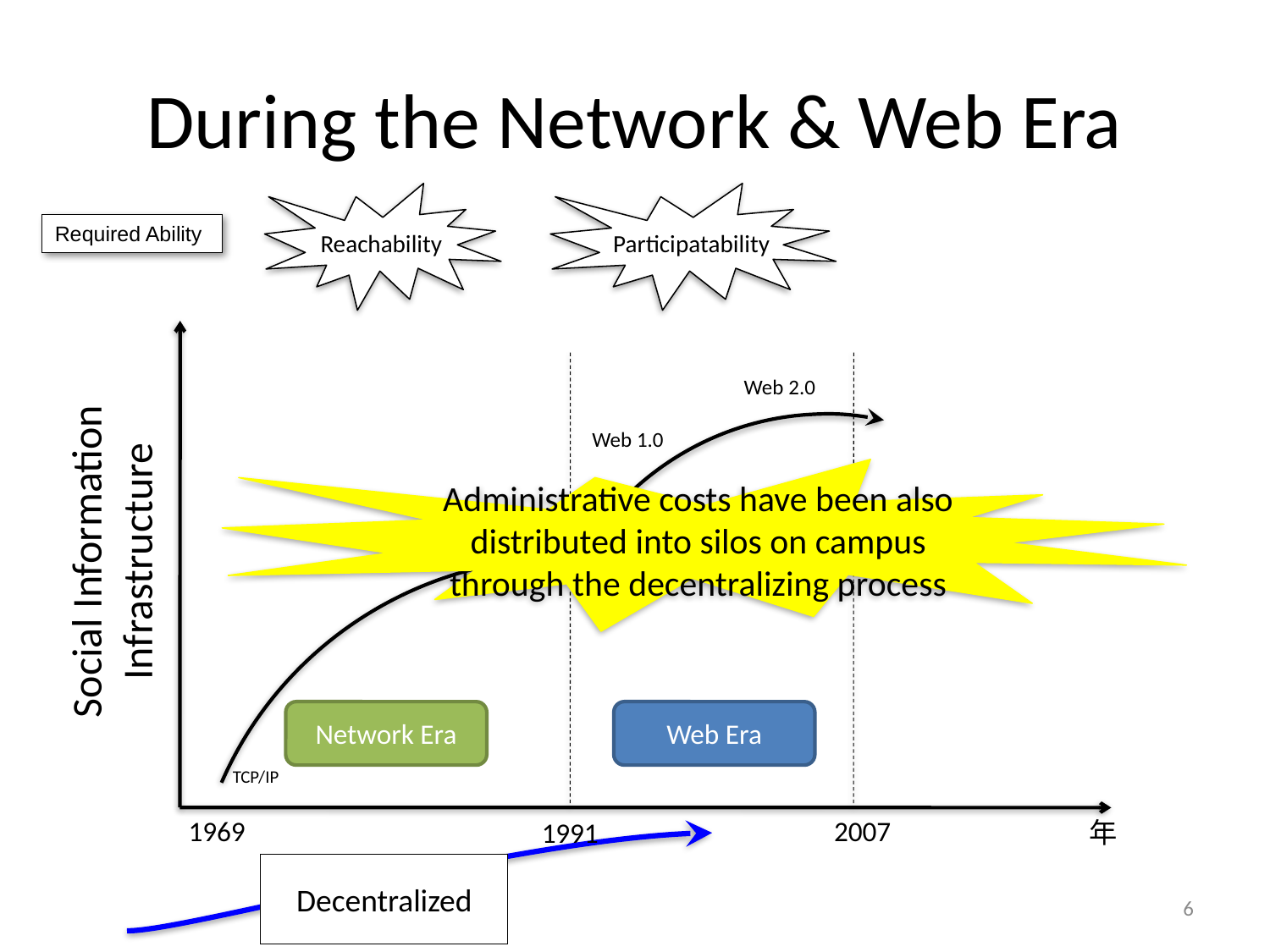

# During the Network & Web Era
Reachability
Participatability
Required Ability
Social Information Infrastructure
1969
2007
年
1991
Web 2.0

Web 1.0
Web Era
Administrative costs have been also distributed into silos on campus
through the decentralizing process

Network Era
TCP/IP

Decentralized
6